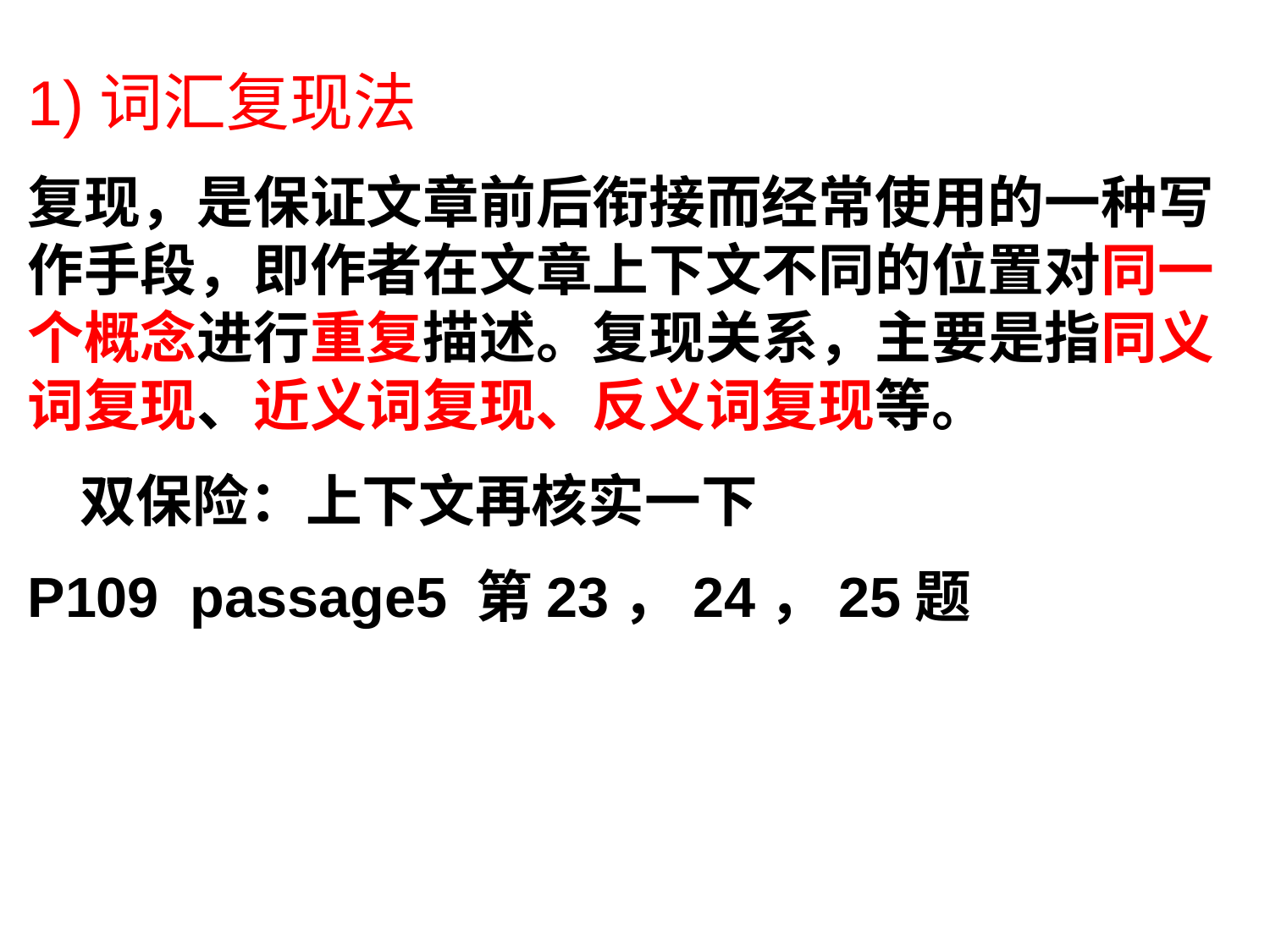

1)词汇复现法
复现，是保证文章前后衔接而经常使用的一种写作手段，即作者在文章上下文不同的位置对同一个概念进行重复描述。复现关系，主要是指同义词复现、近义词复现、反义词复现等。
   双保险：上下文再核实一下
P109  passage5 第23，24，25题